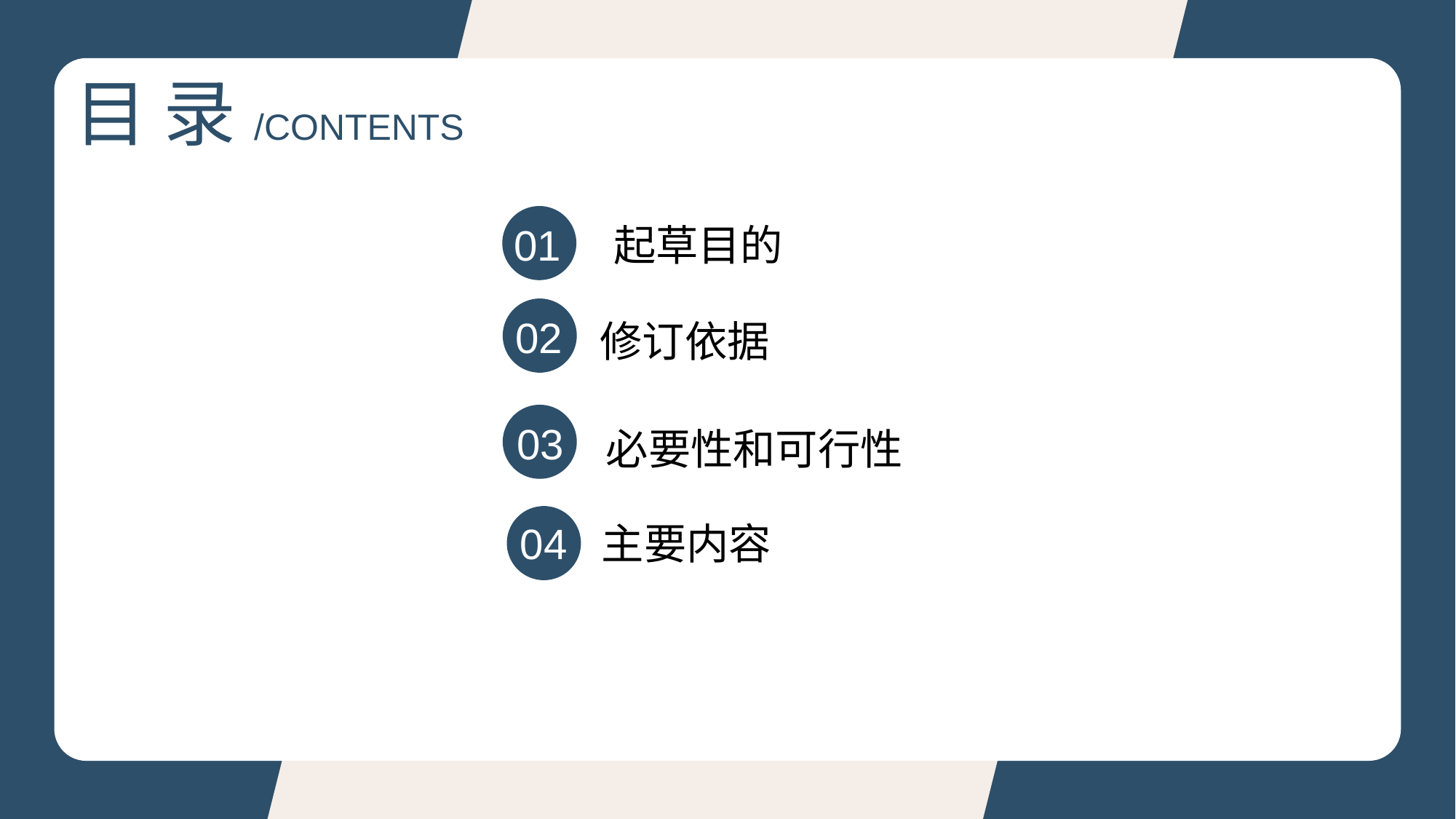

目 录/CONTENTS

01
起草目的

02
修订依据
02

03
必要性和可行性

04
主要内容